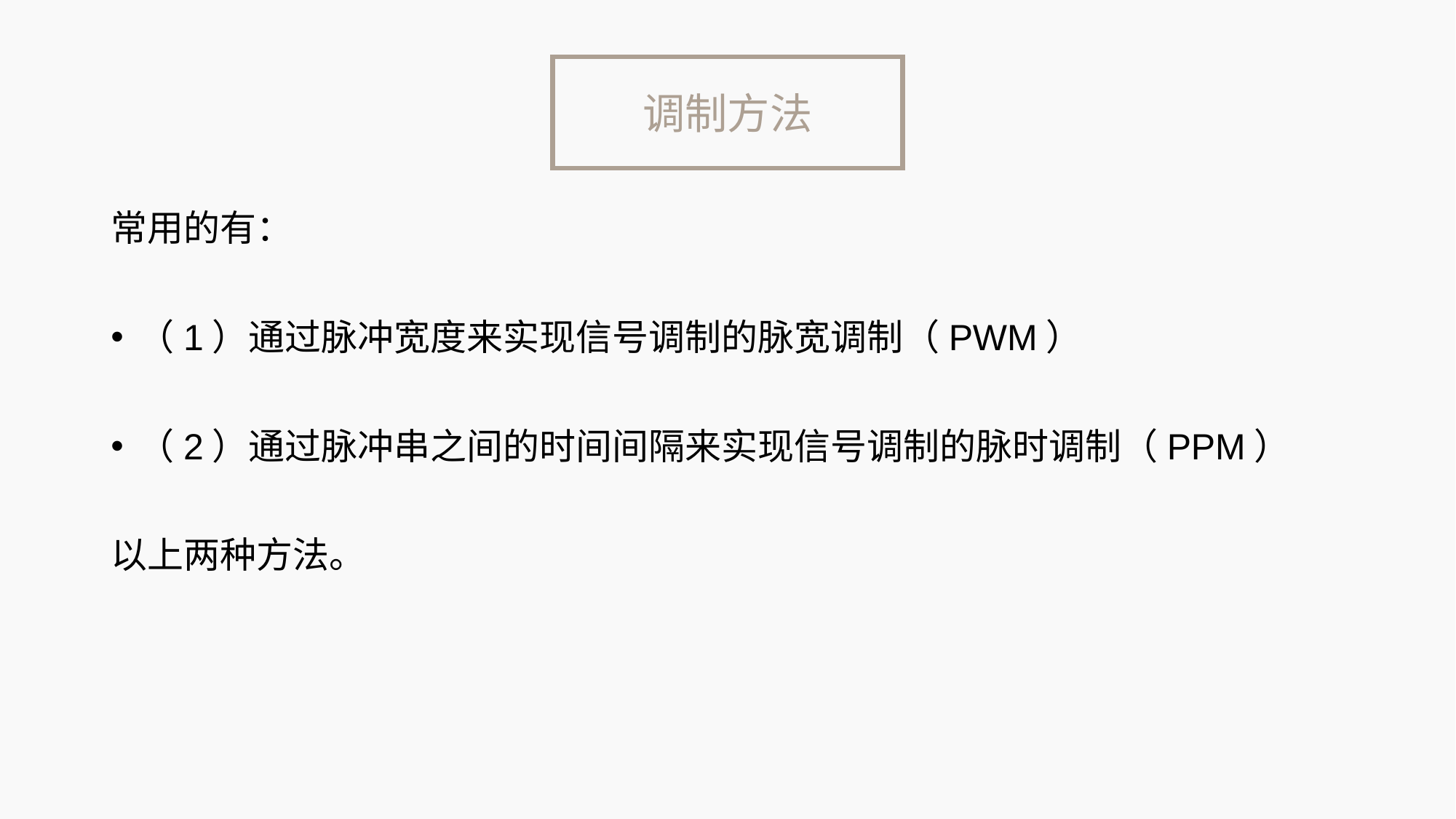

调制方法
常用的有：

（1）通过脉冲宽度来实现信号调制的脉宽调制（PWM）

（2）通过脉冲串之间的时间间隔来实现信号调制的脉时调制（PPM）

以上两种方法。